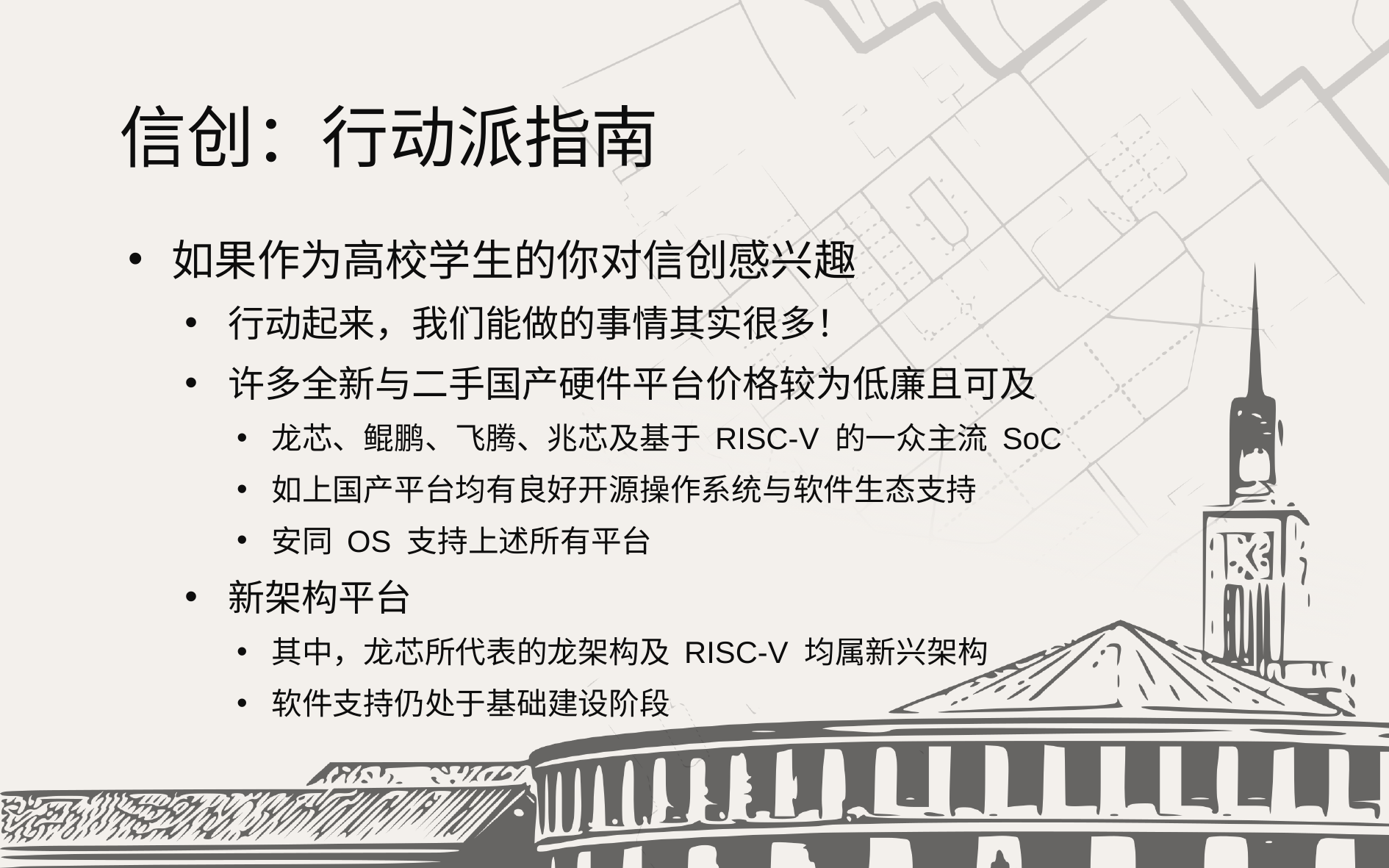

# 信创：行动派指南
如果作为高校学生的你对信创感兴趣
行动起来，我们能做的事情其实很多！
许多全新与二手国产硬件平台价格较为低廉且可及
龙芯、鲲鹏、飞腾、兆芯及基于 RISC-V 的一众主流 SoC
如上国产平台均有良好开源操作系统与软件生态支持
安同 OS 支持上述所有平台
新架构平台
其中，龙芯所代表的龙架构及 RISC-V 均属新兴架构
软件支持仍处于基础建设阶段